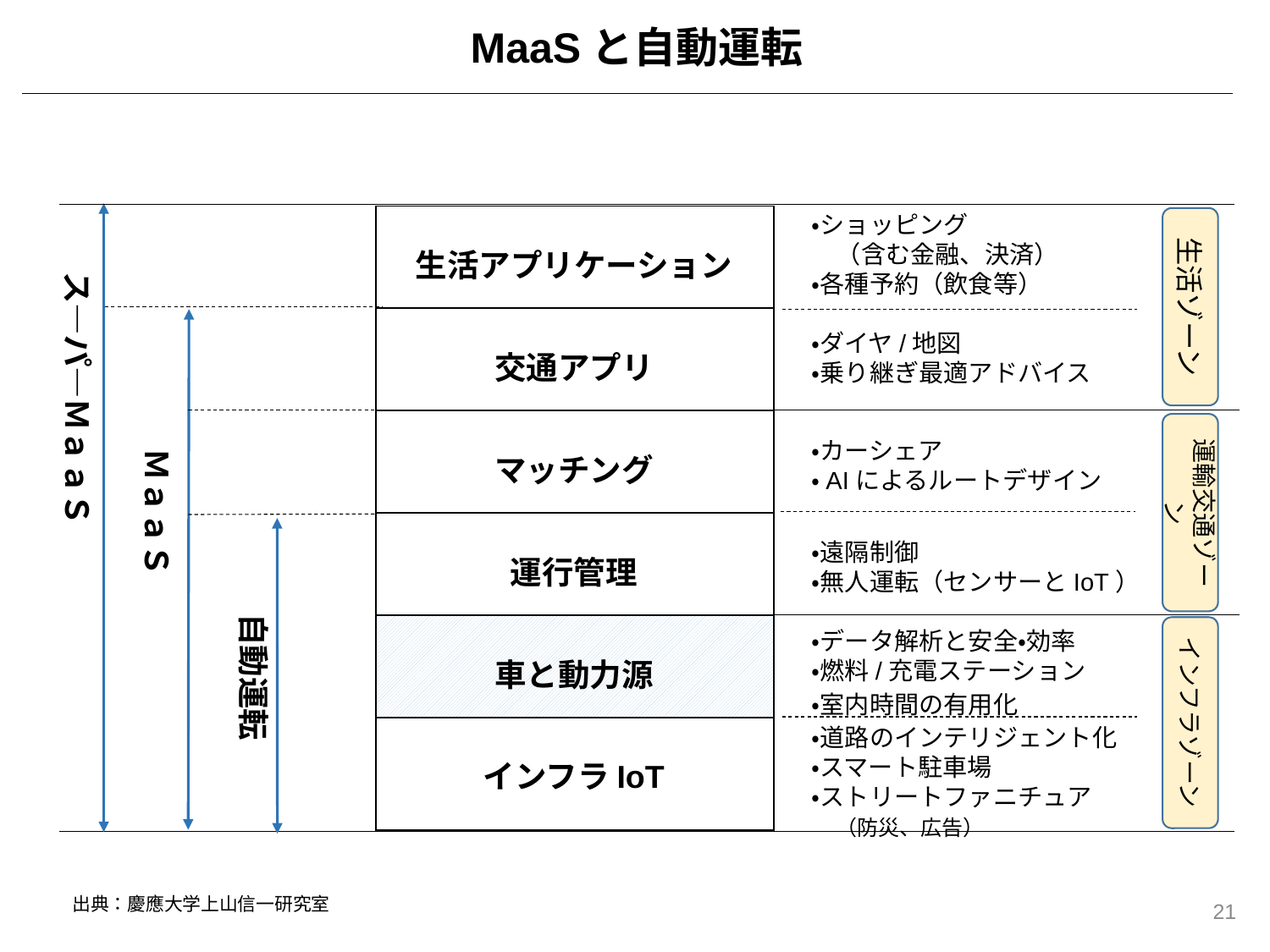

MaaSと自動運転
・ショッピング
　（含む金融、決済）
・各種予約（飲食等）

・ダイヤ/地図
・乗り継ぎ最適アドバイス

・カーシェア
・AIによるルートデザイン

・遠隔制御
・無人運転（センサーとIoT）

・データ解析と安全・効率
・燃料/充電ステーション
・室内時間の有用化
・道路のインテリジェント化
・スマート駐車場
・ストリートファニチュア
　（防災、広告）
|  |
| --- |
|  |
|  |
|  |
|  |
|  |
生活ゾーン
生活アプリケーション

交通アプリ

マッチング

運行管理

車と動力源

インフラIoT
ス―パ―ＭａａＳ
運輸交通ゾーン
ＭａａＳ
自動運転
インフラゾーン
出典：慶應大学上山信一研究室
21